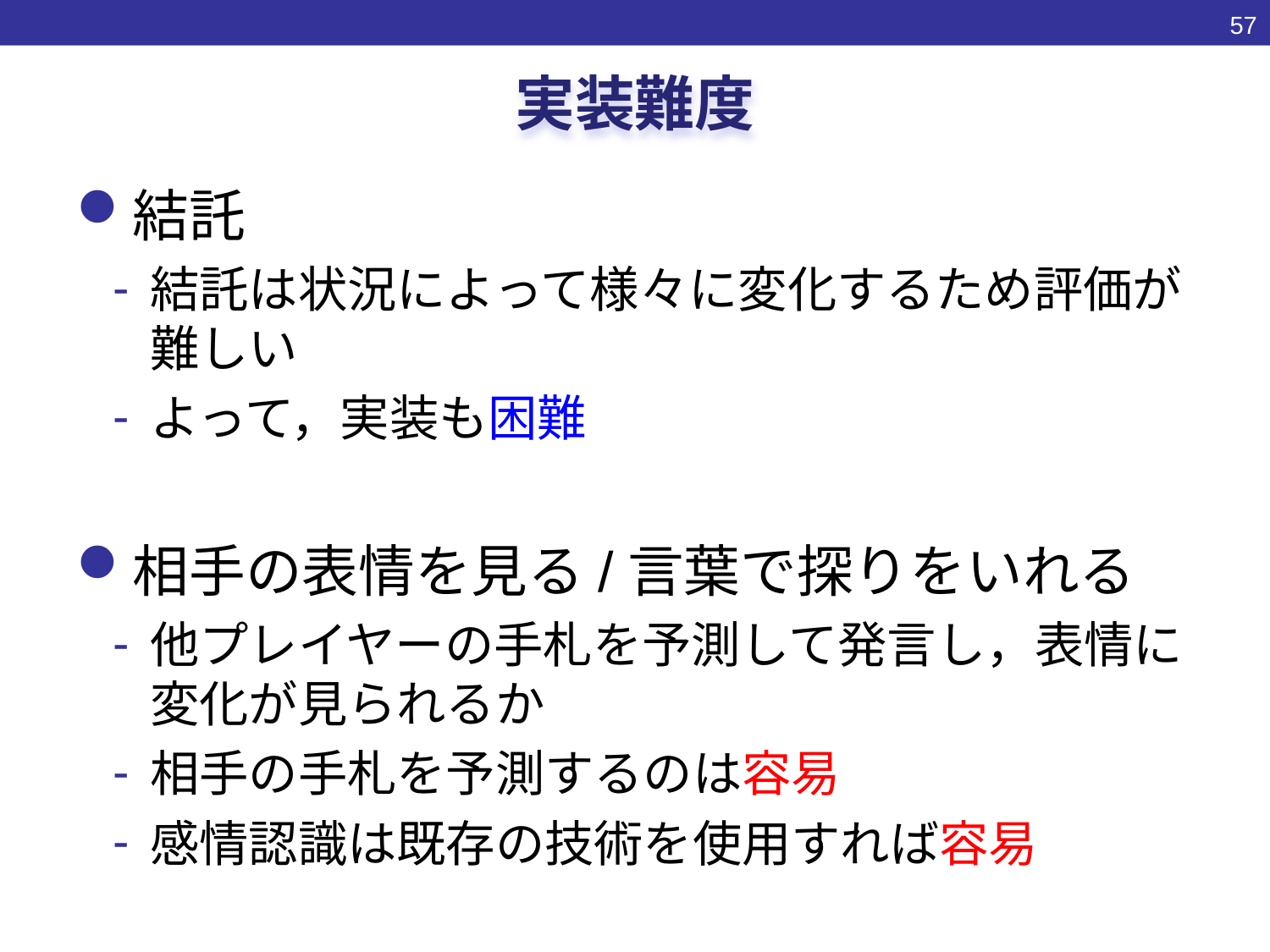

57
# 実装難度
結託
結託は状況によって様々に変化するため評価が難しい
よって，実装も困難

相手の表情を見る/言葉で探りをいれる
他プレイヤーの手札を予測して発言し，表情に変化が見られるか
相手の手札を予測するのは容易
感情認識は既存の技術を使用すれば容易